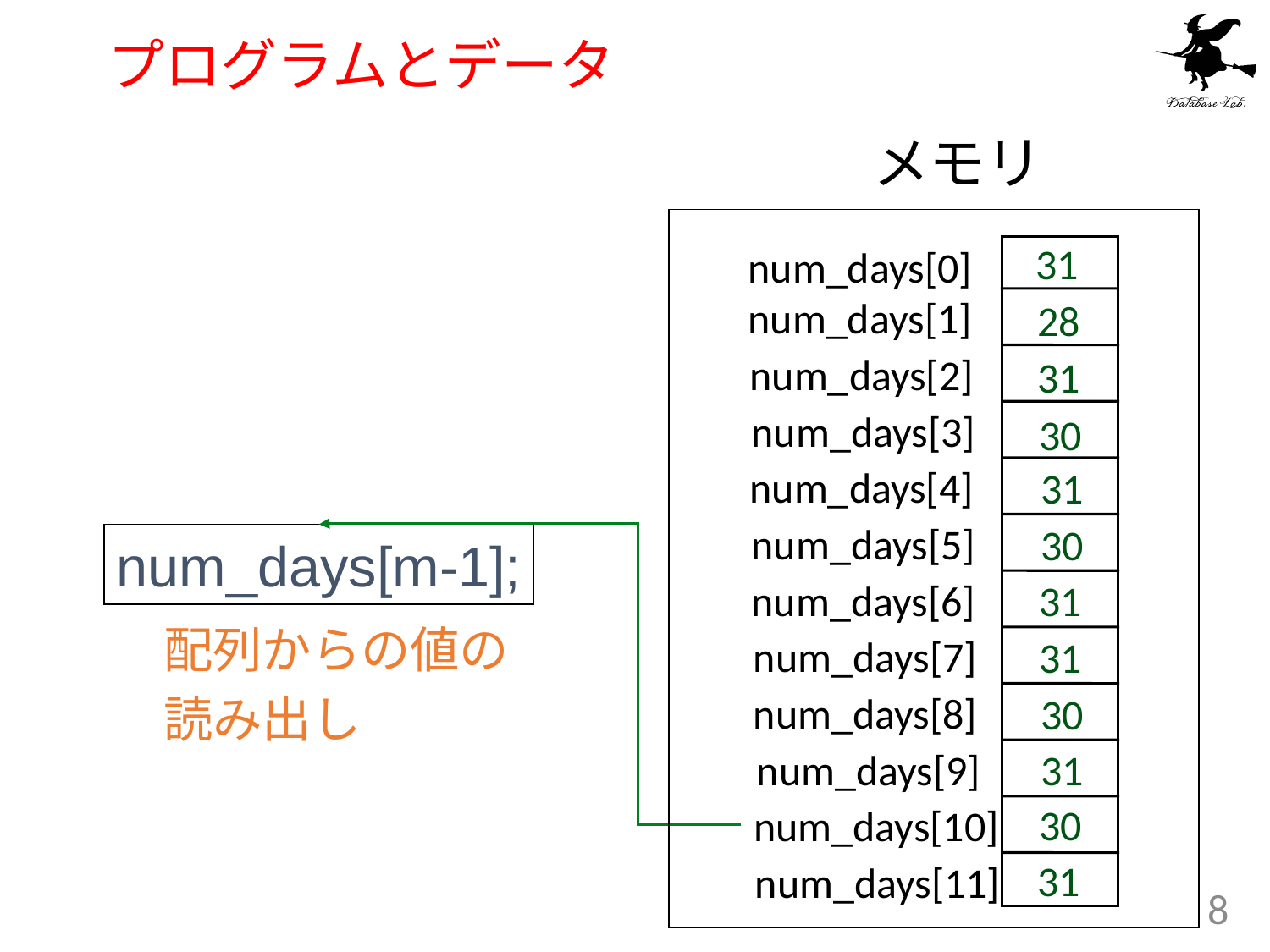

# プログラムとデータ
メモリ

31
num_days[0]

num_days[1]
28

num_days[2]
31

num_days[3]

30
num_days[4]
31

num_days[5]
30

num_days[m-1];
num_days[6]
31

配列からの値の
読み出し
num_days[7]
31

num_days[8]
30

num_days[9]
31

30
num_days[10]

31
num_days[11]

8